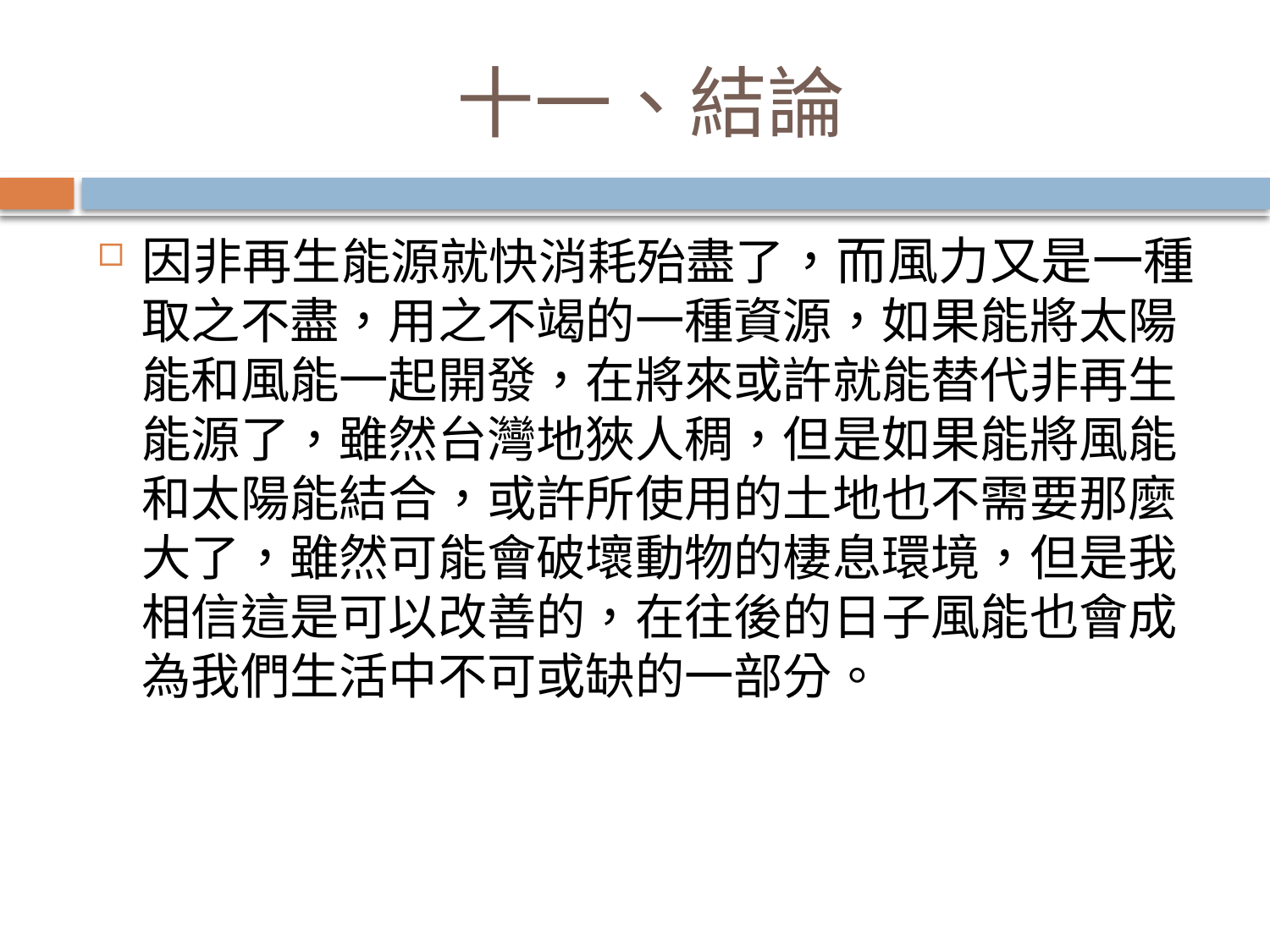

# 十一、結論
因非再生能源就快消耗殆盡了，而風力又是一種取之不盡，用之不竭的一種資源，如果能將太陽能和風能一起開發，在將來或許就能替代非再生能源了，雖然台灣地狹人稠，但是如果能將風能和太陽能結合，或許所使用的土地也不需要那麼大了，雖然可能會破壞動物的棲息環境，但是我相信這是可以改善的，在往後的日子風能也會成為我們生活中不可或缺的一部分。